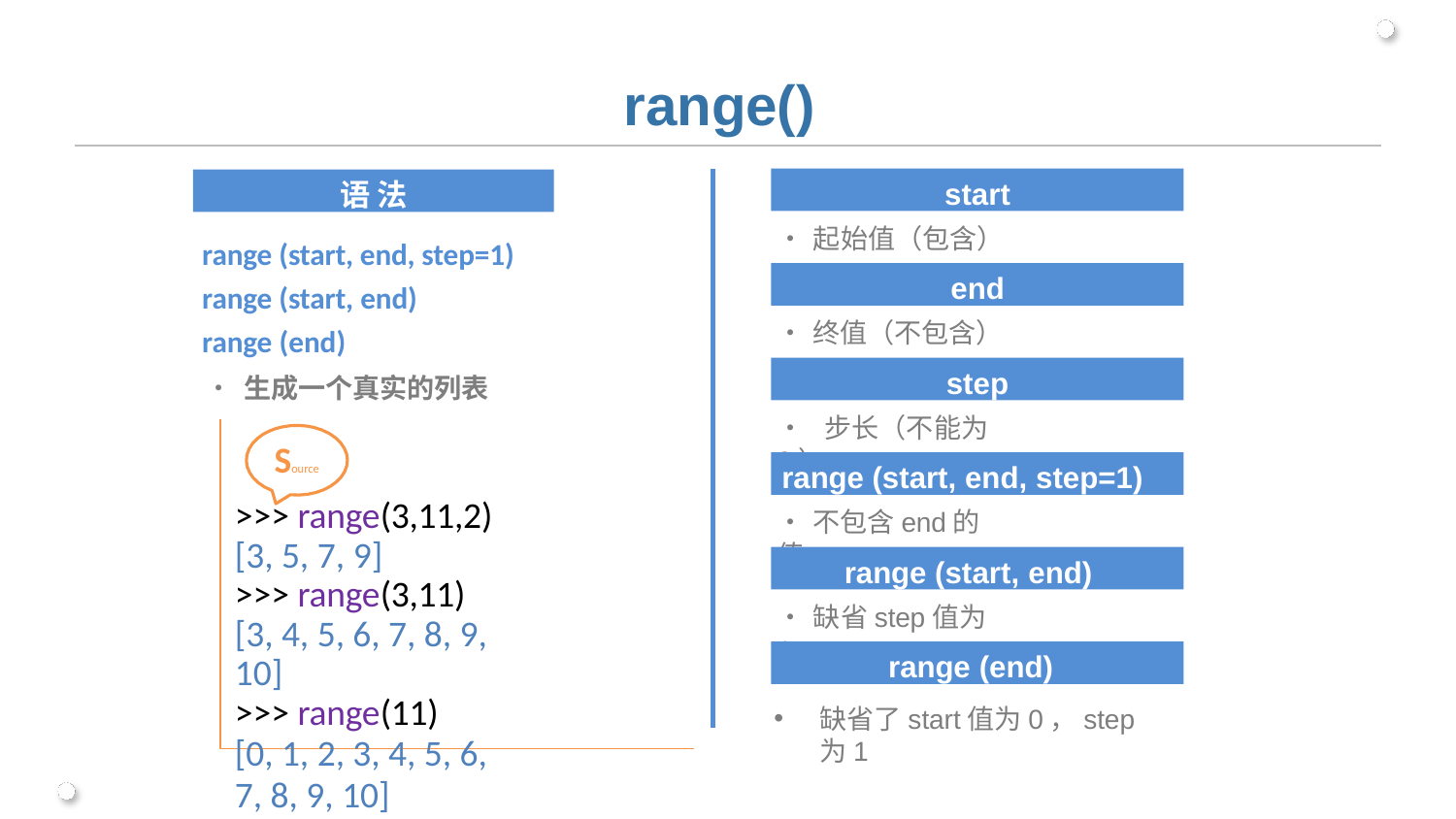

# range()

start
语 法
•	起始值（包含）
range (start, end, step=1)  range (start, end)
range (end)
•	生成一个真实的列表

Source
>>> range(3,11,2)
[3, 5, 7, 9]
>>> range(3,11)
[3, 4, 5, 6, 7, 8, 9, 10]
>>> range(11)
[0, 1, 2, 3, 4, 5, 6, 7, 8, 9, 10]
end
•	终值（不包含）
step
•	步长（不能为0）

range (start, end, step=1)
•	不包含end的值
range (start, end)
•	缺省step值为1
range (end)
缺省了start值为0，step为1